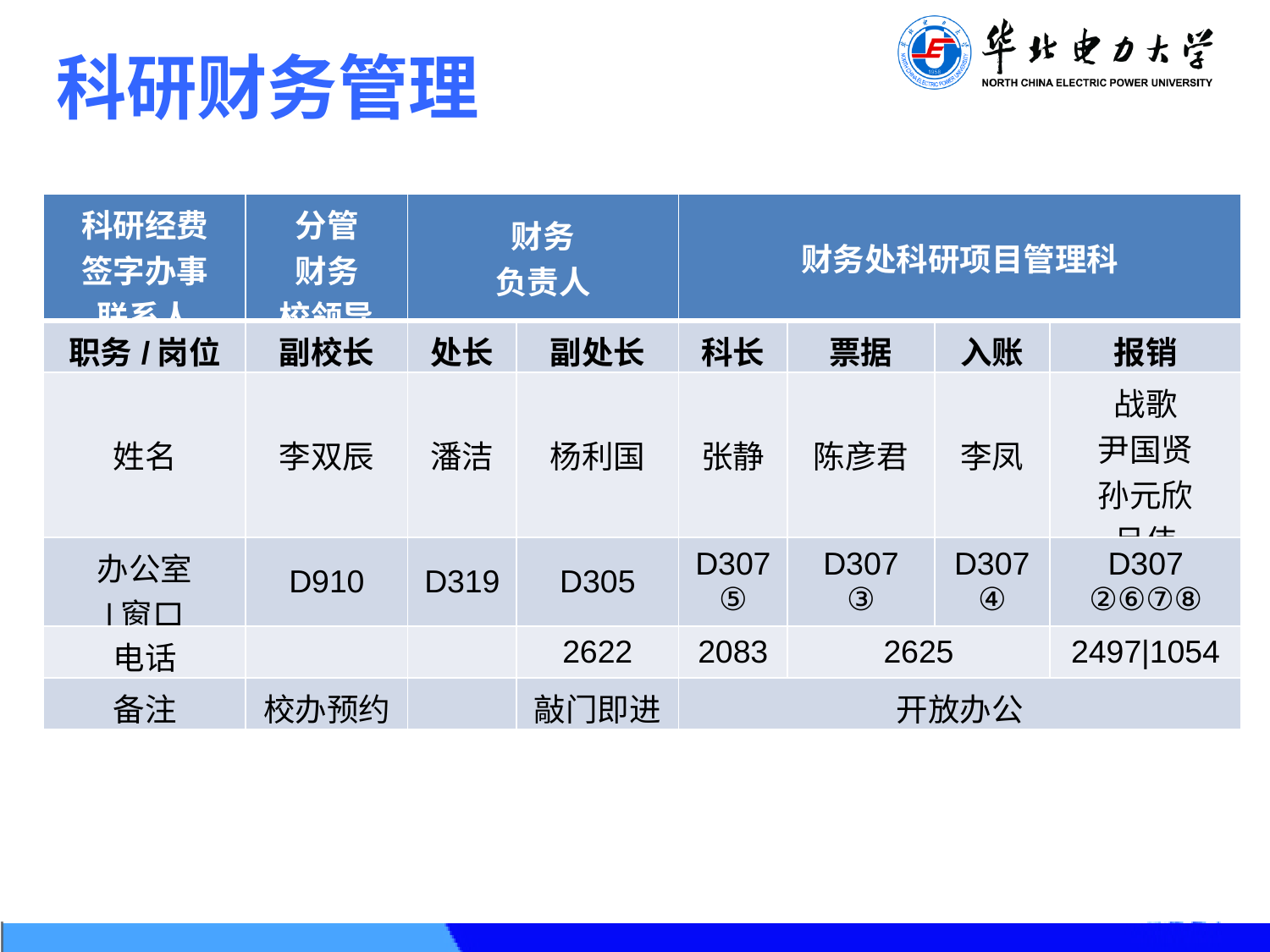

科研财务管理
| 科研经费 签字办事 联系人 | 分管 财务 校领导 | 财务 负责人 |  | 财务处科研项目管理科 |  |  |  |
| --- | --- | --- | --- | --- | --- | --- | --- |
| 职务/岗位 | 副校长 | 处长 | 副处长 | 科长 | 票据 | 入账 | 报销 |
| 姓名 | 李双辰 | 潘洁 | 杨利国 | 张静 | 陈彦君 | 李凤 | 战歌 尹国贤 孙元欣 吕伟 |
| 办公室 |窗口 | D910 | D319 | D305 | D307⑤ | D307 ③ | D307 ④ | D307 ②⑥⑦⑧ |
| 电话 |  |  | 2622 | 2083 | 2625 |  | 2497|1054 |
| 备注 | 校办预约 |  | 敲门即进 | 开放办公 |  |  |  |